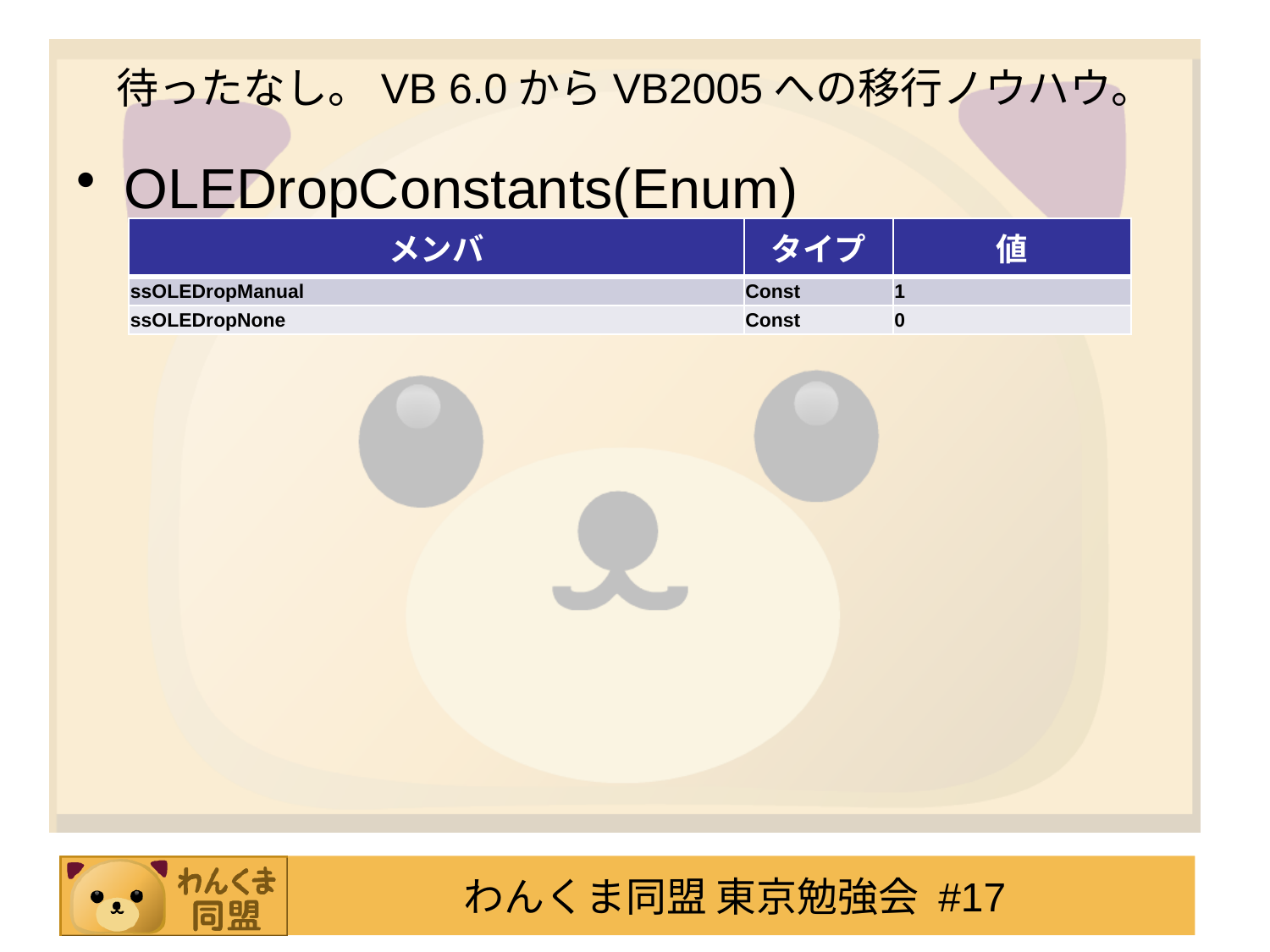

# 待ったなし。VB 6.0からVB2005への移行ノウハウ。
OLEDropConstants(Enum)

| メンバ | タイプ | 値 |
| --- | --- | --- |
| ssOLEDropManual | Const | 1 |
| ssOLEDropNone | Const | 0 |